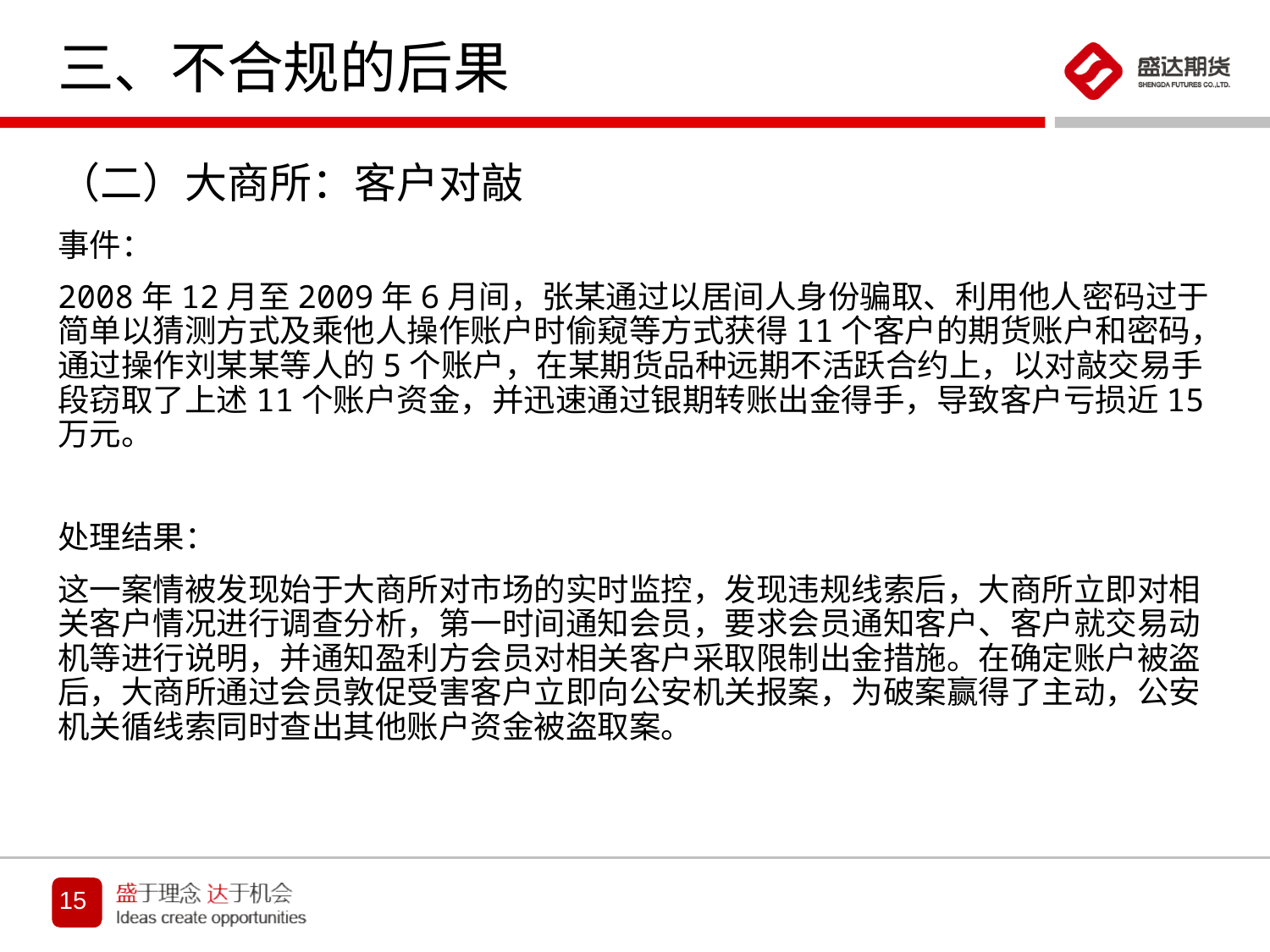

# 三、不合规的后果
（二）大商所：客户对敲
事件：
2008年12月至2009年6月间，张某通过以居间人身份骗取、利用他人密码过于简单以猜测方式及乘他人操作账户时偷窥等方式获得11个客户的期货账户和密码，通过操作刘某某等人的5个账户，在某期货品种远期不活跃合约上，以对敲交易手段窃取了上述11个账户资金，并迅速通过银期转账出金得手，导致客户亏损近15万元。

处理结果：
这一案情被发现始于大商所对市场的实时监控，发现违规线索后，大商所立即对相关客户情况进行调查分析，第一时间通知会员，要求会员通知客户、客户就交易动机等进行说明，并通知盈利方会员对相关客户采取限制出金措施。在确定账户被盗后，大商所通过会员敦促受害客户立即向公安机关报案，为破案赢得了主动，公安机关循线索同时查出其他账户资金被盗取案。